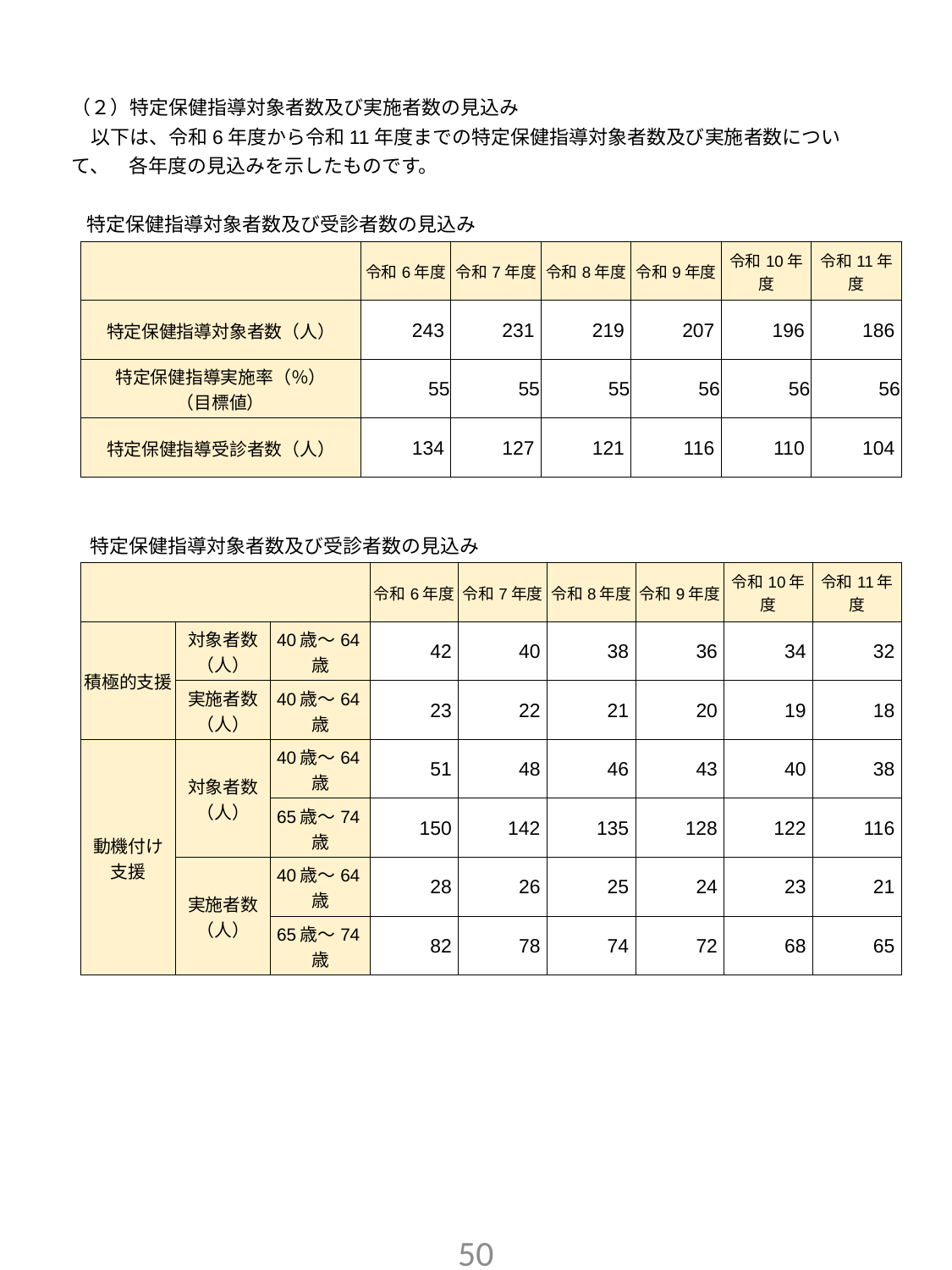

（２）特定保健指導対象者数及び実施者数の見込み
　以下は、令和6年度から令和11年度までの特定保健指導対象者数及び実施者数について、　各年度の見込みを示したものです。
特定保健指導対象者数及び受診者数の見込み
|  | 令和6年度 | 令和7年度 | 令和8年度 | 令和9年度 | 令和10年度 | 令和11年度 |
| --- | --- | --- | --- | --- | --- | --- |
| 特定保健指導対象者数（人） | 243 | 231 | 219 | 207 | 196 | 186 |
| 特定保健指導実施率（％） （目標値） | 55 | 55 | 55 | 56 | 56 | 56 |
| 特定保健指導受診者数（人） | 134 | 127 | 121 | 116 | 110 | 104 |
特定保健指導対象者数及び受診者数の見込み
|  |  |  | 令和6年度 | 令和7年度 | 令和8年度 | 令和9年度 | 令和10年度 | 令和11年度 |
| --- | --- | --- | --- | --- | --- | --- | --- | --- |
| 積極的支援 | 対象者数 （人） | 40歳～64歳 | 42 | 40 | 38 | 36 | 34 | 32 |
|  | 実施者数 （人） | 40歳～64歳 | 23 | 22 | 21 | 20 | 19 | 18 |
| 動機付け 支援 | 対象者数 （人） | 40歳～64歳 | 51 | 48 | 46 | 43 | 40 | 38 |
|  |  | 65歳～74歳 | 150 | 142 | 135 | 128 | 122 | 116 |
|  | 実施者数 （人） | 40歳～64歳 | 28 | 26 | 25 | 24 | 23 | 21 |
|  |  | 65歳～74歳 | 82 | 78 | 74 | 72 | 68 | 65 |
50